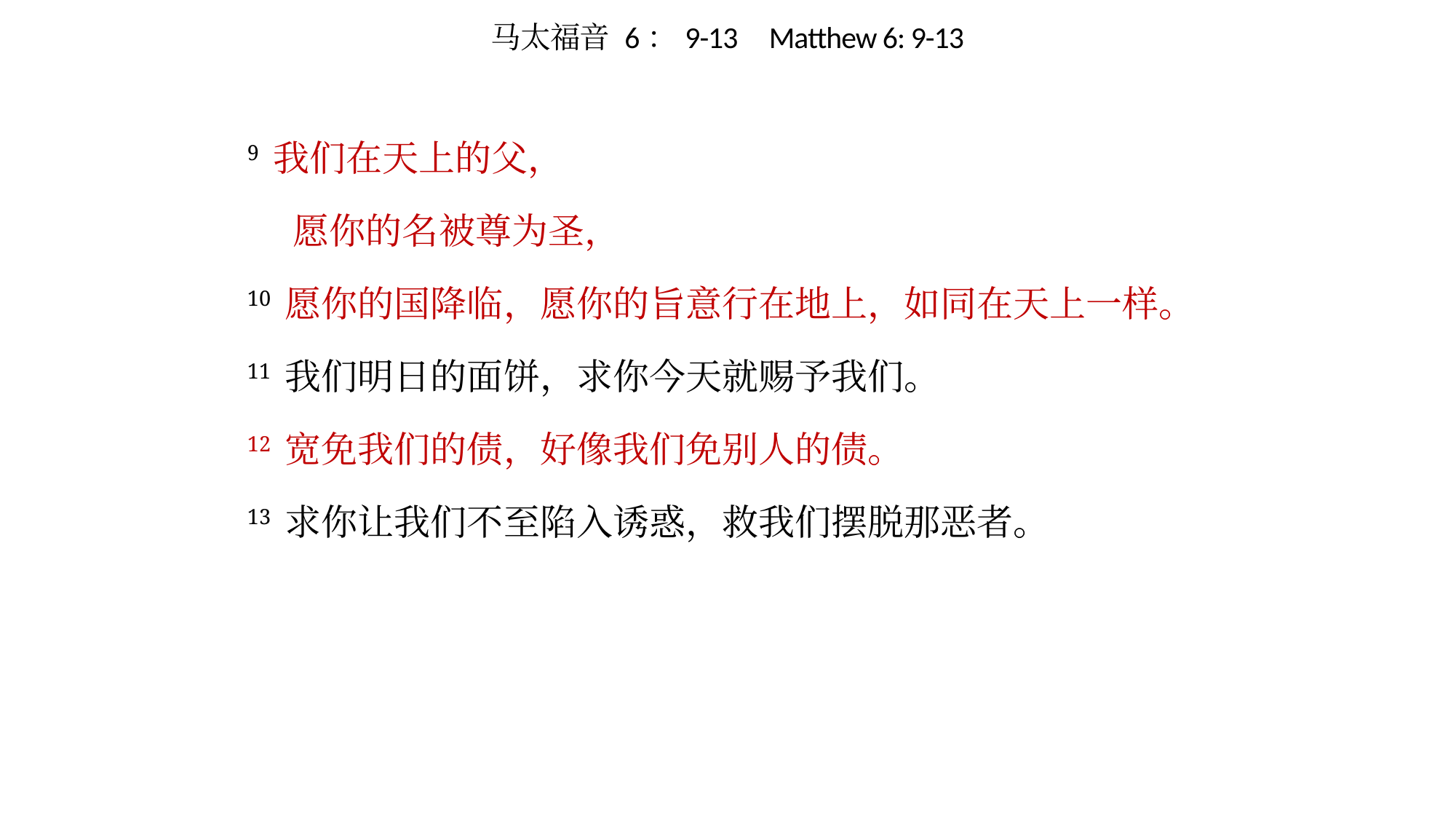

# 马太福音 6：9-13     Matthew 6: 9-13
9 我们在天上的父，
    愿你的名被尊为圣，
10 愿你的国降临，愿你的旨意行在地上，如同在天上一样。
11 我们明日的面饼，求你今天就赐予我们。
12 宽免我们的债，好像我们免别人的债。
13 求你让我们不至陷入诱惑，救我们摆脱那恶者。